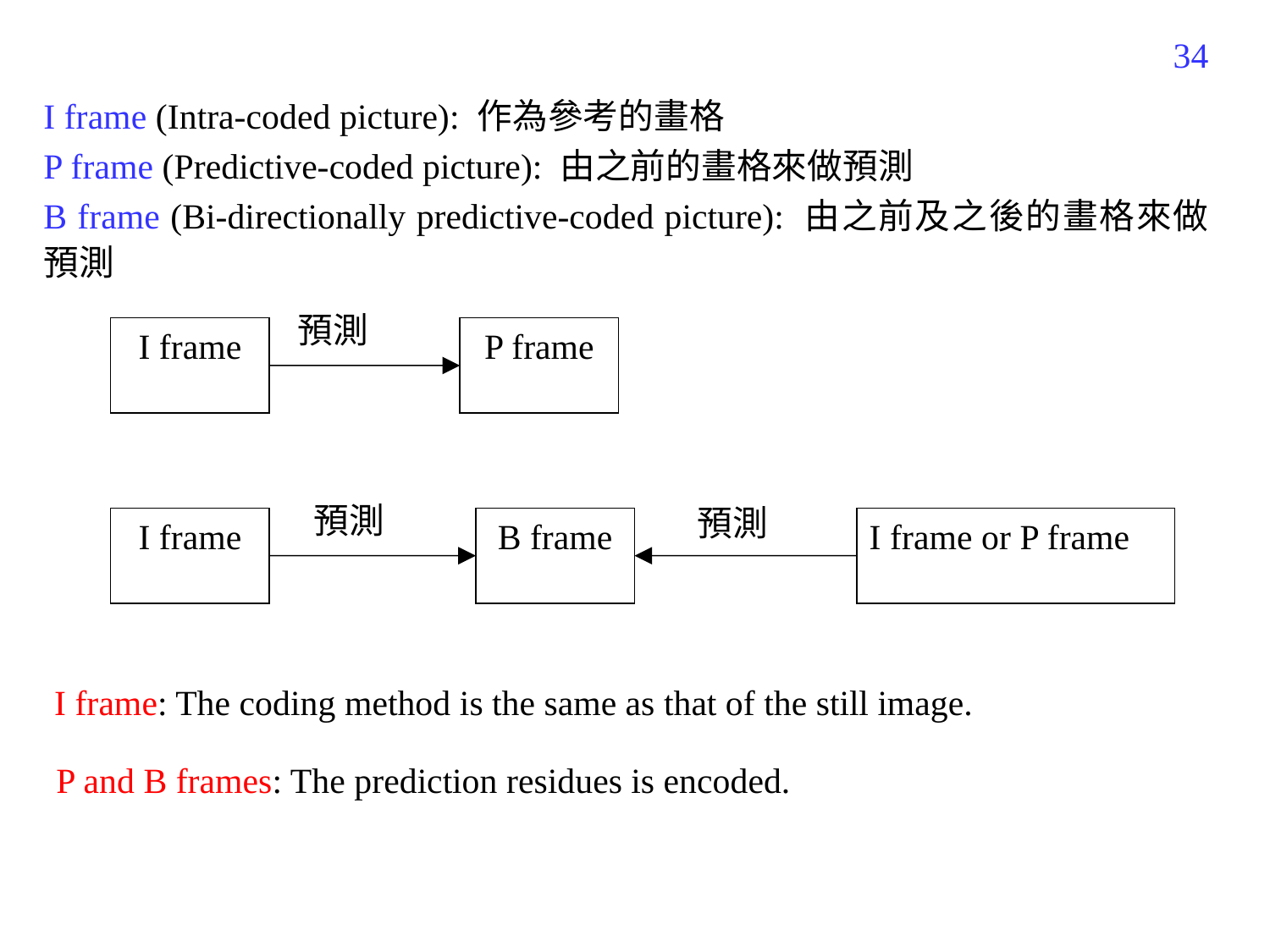

34
I frame (Intra-coded picture): 作為參考的畫格
P frame (Predictive-coded picture): 由之前的畫格來做預測
B frame (Bi-directionally predictive-coded picture): 由之前及之後的畫格來做預測
預測
P frame
I frame

預測
預測
I frame
B frame
I frame or P frame

I frame: The coding method is the same as that of the still image.
P and B frames: The prediction residues is encoded.